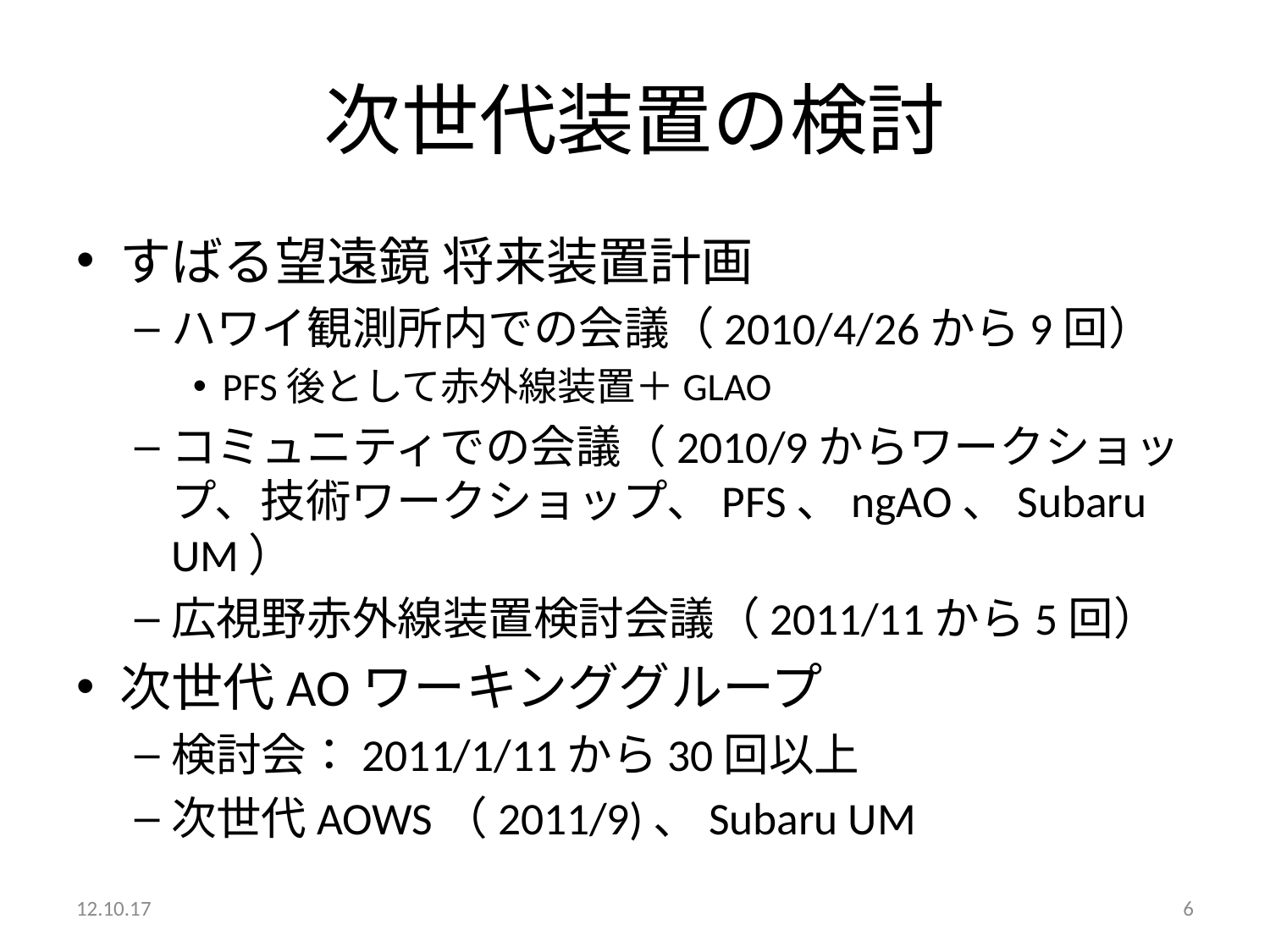

# 次世代装置の検討
すばる望遠鏡 将来装置計画
ハワイ観測所内での会議（2010/4/26から9回）
PFS後として赤外線装置＋GLAO
コミュニティでの会議（2010/9からワークショップ、技術ワークショップ、PFS、ngAO、Subaru UM）
広視野赤外線装置検討会議（2011/11から5回）
次世代AOワーキンググループ
検討会：2011/1/11から30回以上
次世代AOWS（2011/9)、Subaru UM
12.10.17
6